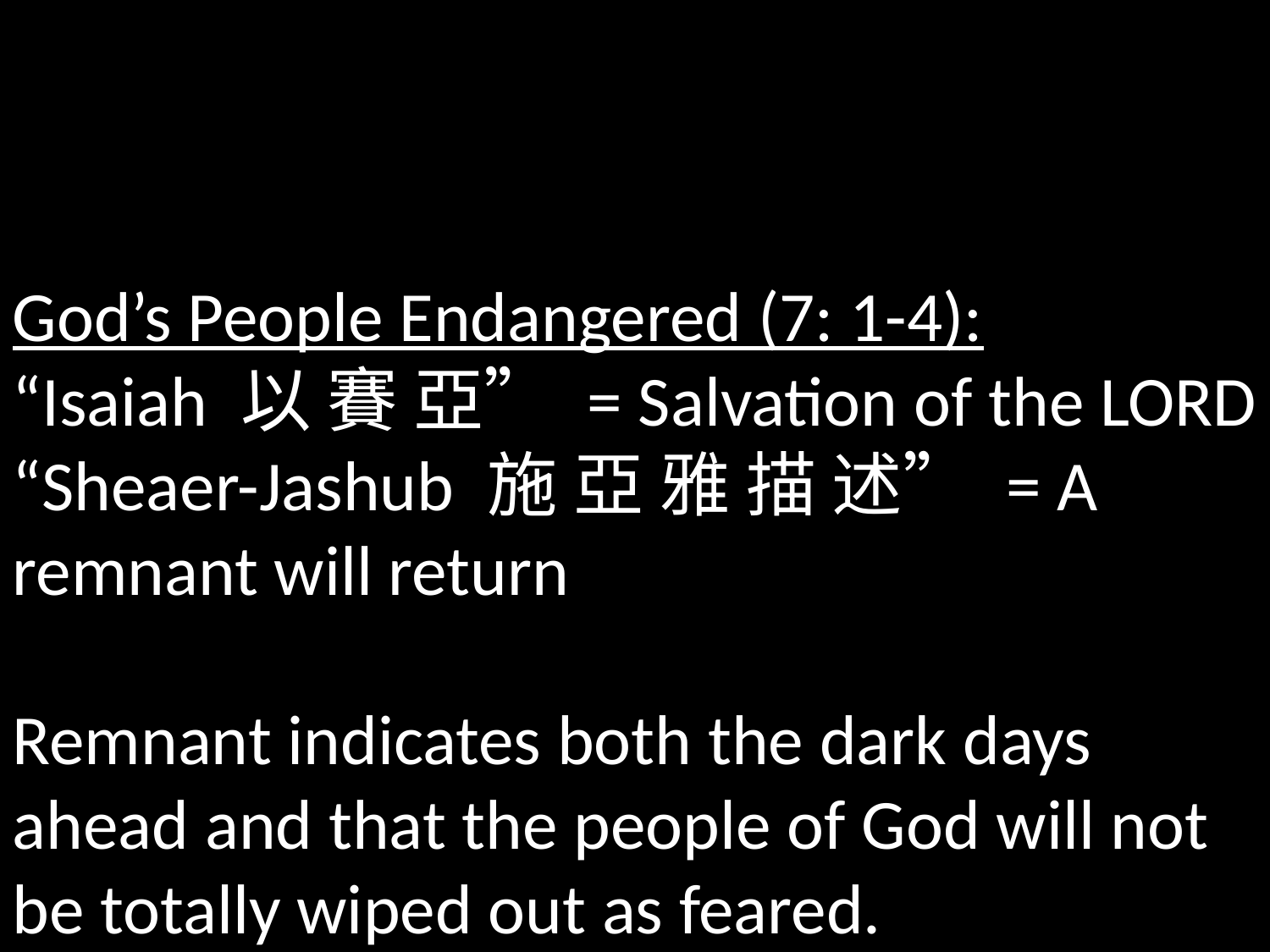

God’s People Endangered (7: 1-4):
“Isaiah 以 賽 亞” = Salvation of the LORD
“Sheaer-Jashub 施 亞 雅 描 述” = A remnant will return

Remnant indicates both the dark days ahead and that the people of God will not be totally wiped out as feared.